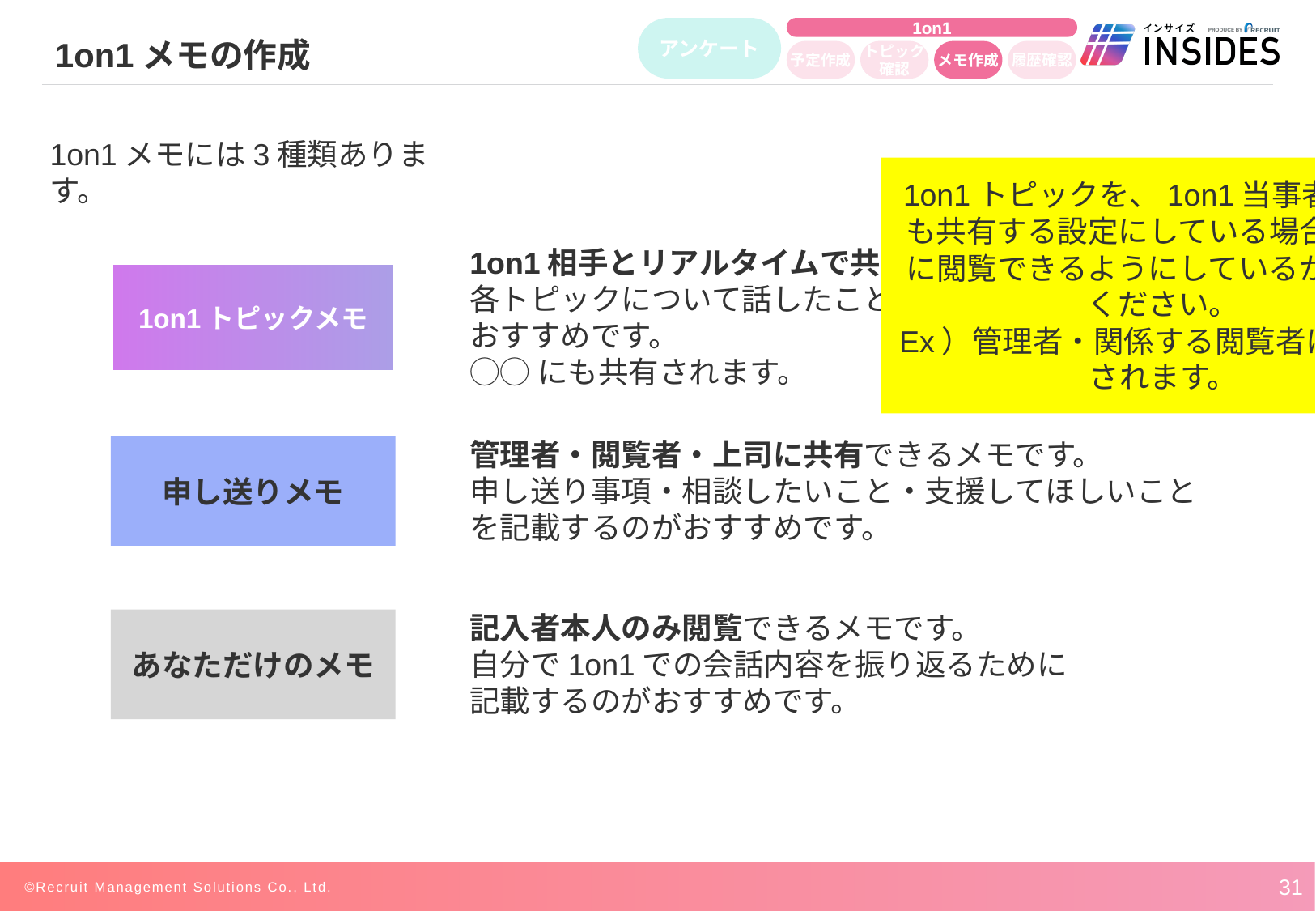

1on1
アンケート
# 1on1メモの作成
予定作成
トピック
確認
メモ作成
履歴確認
1on1メモには3種類あります。
1on1トピックを、1on1当事者以外にも共有する設定にしている場合は、誰に閲覧できるようにしているかご記入ください。
Ex）管理者・関係する閲覧者にも共有されます。
1on1相手とリアルタイムで共有できるメモです。
各トピックについて話したことを記載するのが
おすすめです。
◯◯にも共有されます。
1on1トピックメモ
管理者・閲覧者・上司に共有できるメモです。
申し送り事項・相談したいこと・支援してほしいことを記載するのがおすすめです。
申し送りメモ
記入者本人のみ閲覧できるメモです。
自分で1on1での会話内容を振り返るために
記載するのがおすすめです。
あなただけのメモ